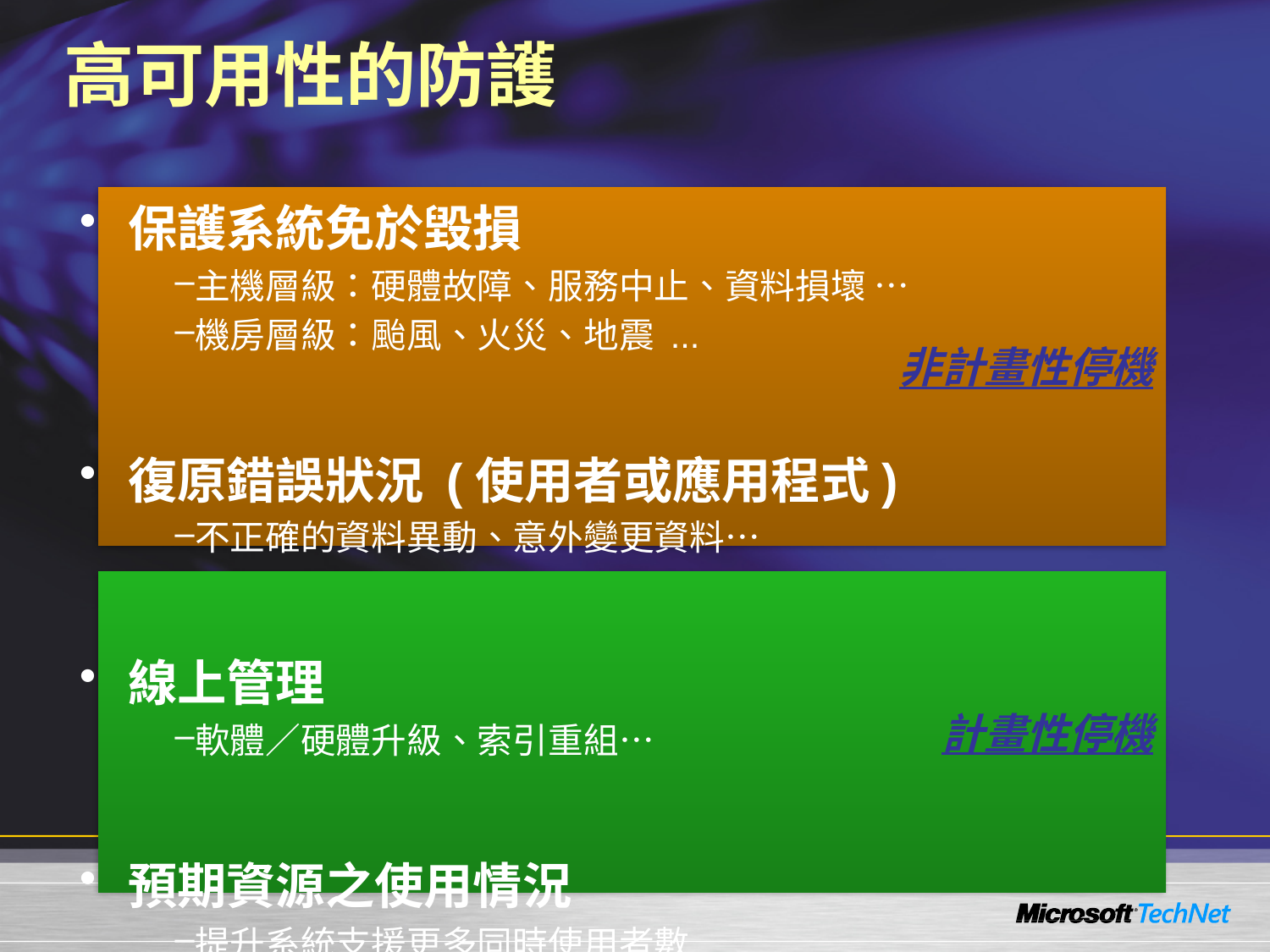

# 高可用性的防護
非計畫性停機
保護系統免於毀損
主機層級：硬體故障、服務中止、資料損壞 …
機房層級：颱風、火災、地震 ...

復原錯誤狀況 (使用者或應用程式)
不正確的資料異動、意外變更資料…

線上管理
軟體／硬體升級、索引重組…

預期資源之使用情況
提升系統支援更多同時使用者數
計畫性停機